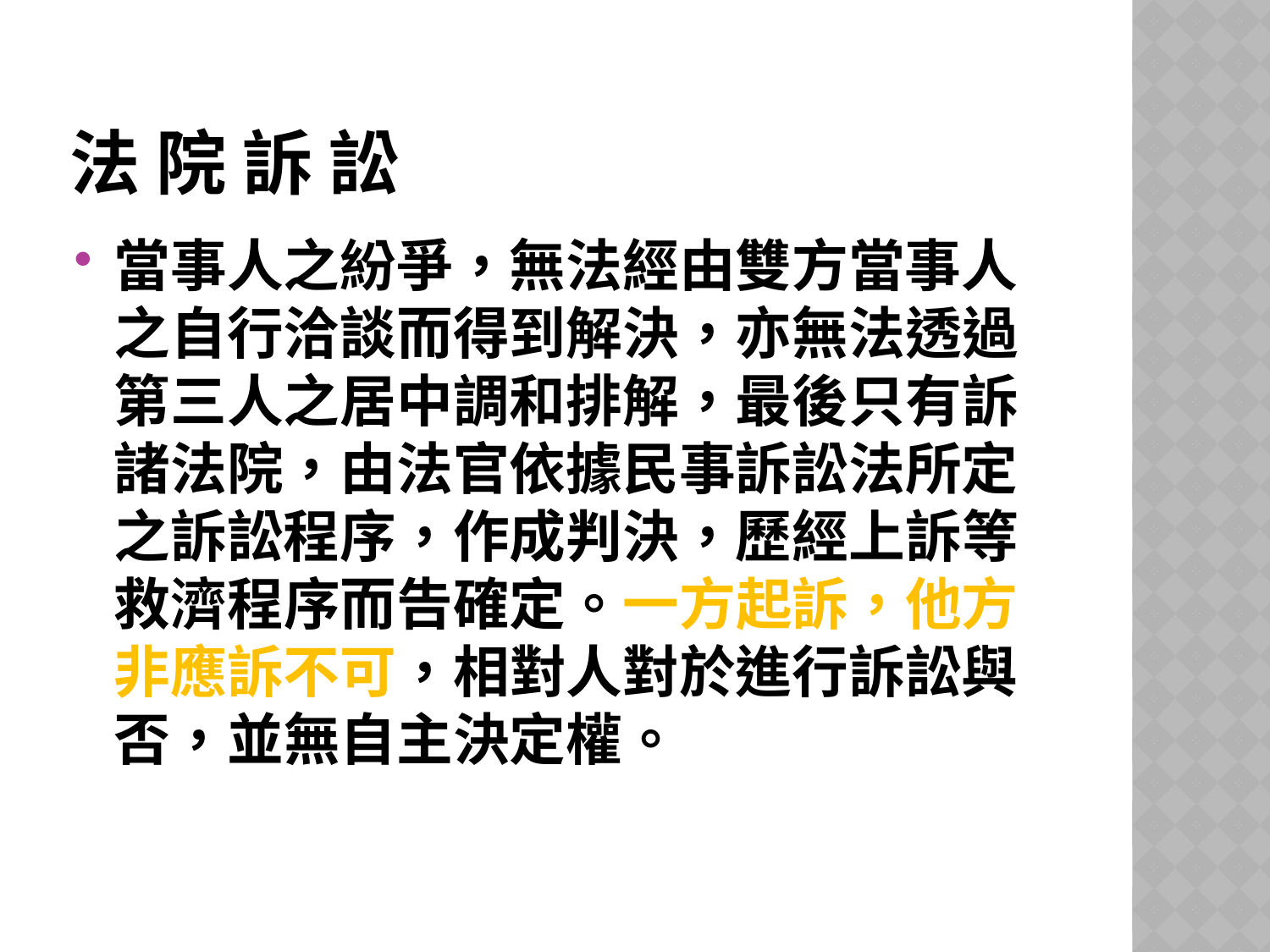

# 法 院 訴 訟
當事人之紛爭，無法經由雙方當事人之自行洽談而得到解決，亦無法透過第三人之居中調和排解，最後只有訴諸法院，由法官依據民事訴訟法所定之訴訟程序，作成判決，歷經上訴等救濟程序而告確定。一方起訴，他方非應訴不可，相對人對於進行訴訟與否，並無自主決定權。